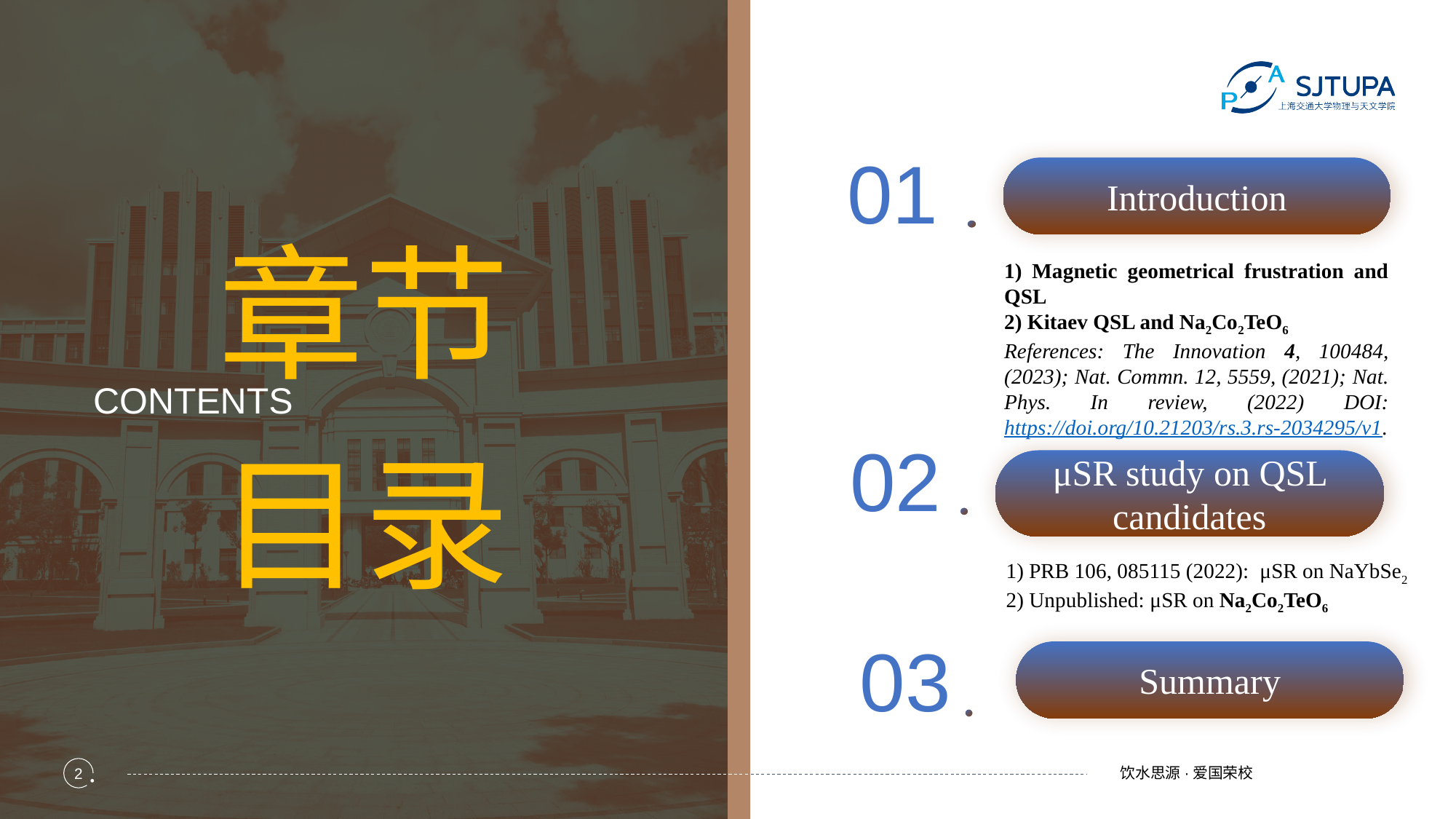

01
Introduction

章节
目录
1) Magnetic geometrical frustration and QSL
2) Kitaev QSL and Na2Co2TeO6
References: The Innovation 4, 100484, (2023); Nat. Commn. 12, 5559, (2021); Nat. Phys. In review, (2022) DOI: https://doi.org/10.21203/rs.3.rs-2034295/v1.
CONTENTS
02

μSR study on QSL candidates
1) PRB 106, 085115 (2022):  μSR on NaYbSe2
2) Unpublished: μSR on Na2Co2TeO6
03

Summary